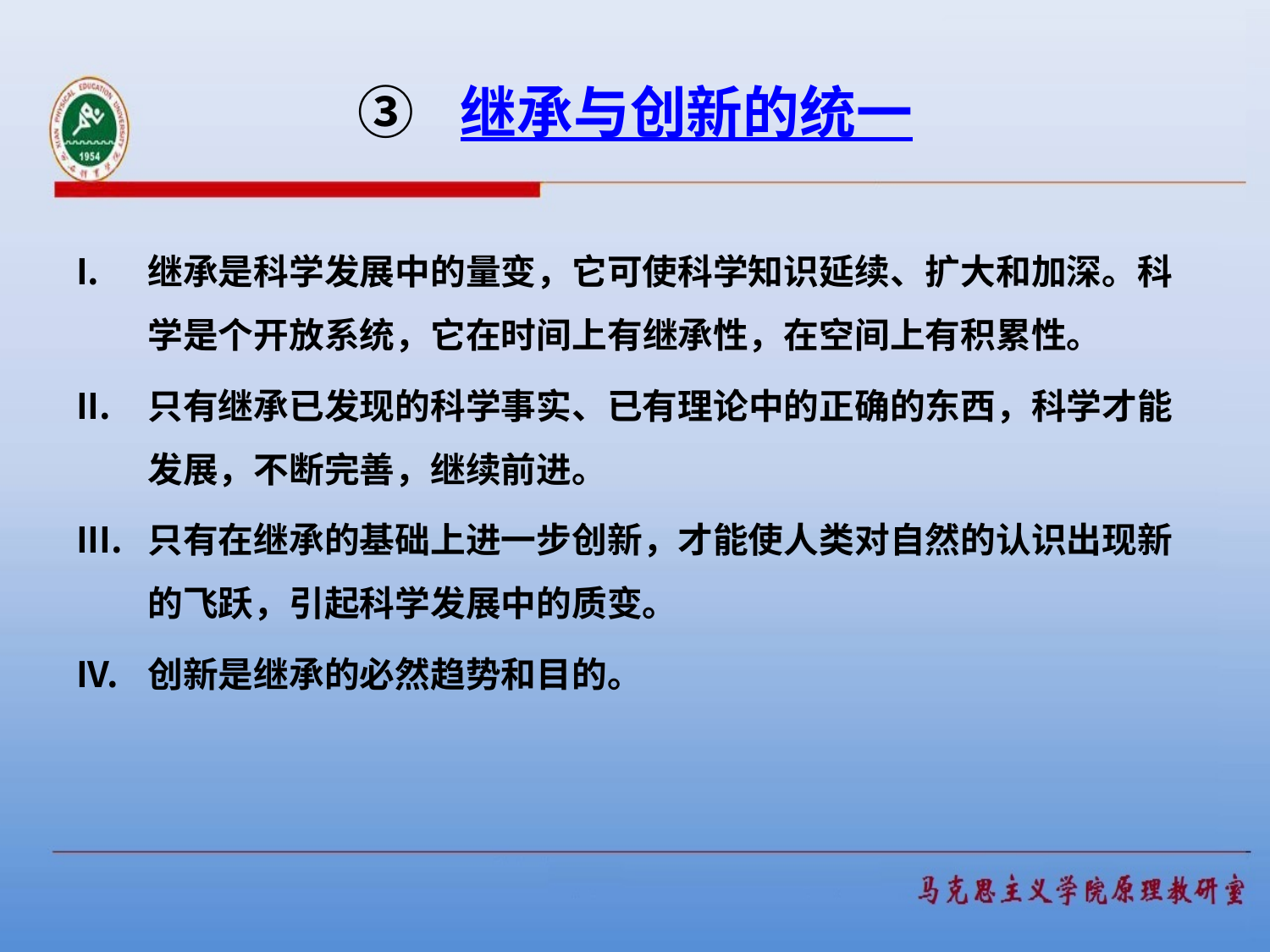

# 继承与创新的统一
继承是科学发展中的量变，它可使科学知识延续、扩大和加深。科学是个开放系统，它在时间上有继承性，在空间上有积累性。
只有继承已发现的科学事实、已有理论中的正确的东西，科学才能发展，不断完善，继续前进。
只有在继承的基础上进一步创新，才能使人类对自然的认识出现新的飞跃，引起科学发展中的质变。
创新是继承的必然趋势和目的。